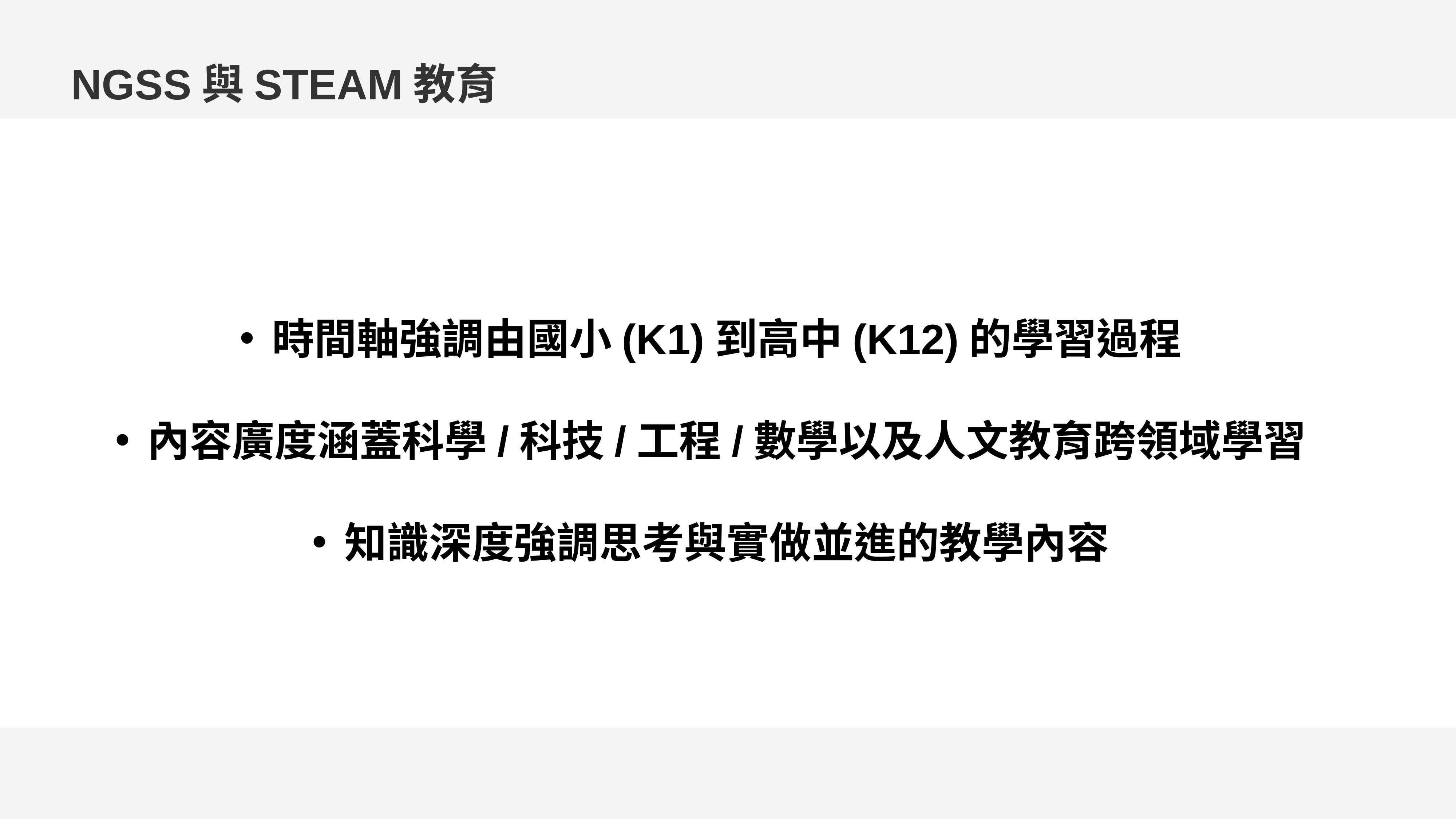

NGSS與STEAM教育

時間軸強調由國小(K1)到高中(K12)的學習過程
內容廣度涵蓋科學/科技/工程/數學以及人文教育跨領域學習
知識深度強調思考與實做並進的教學內容